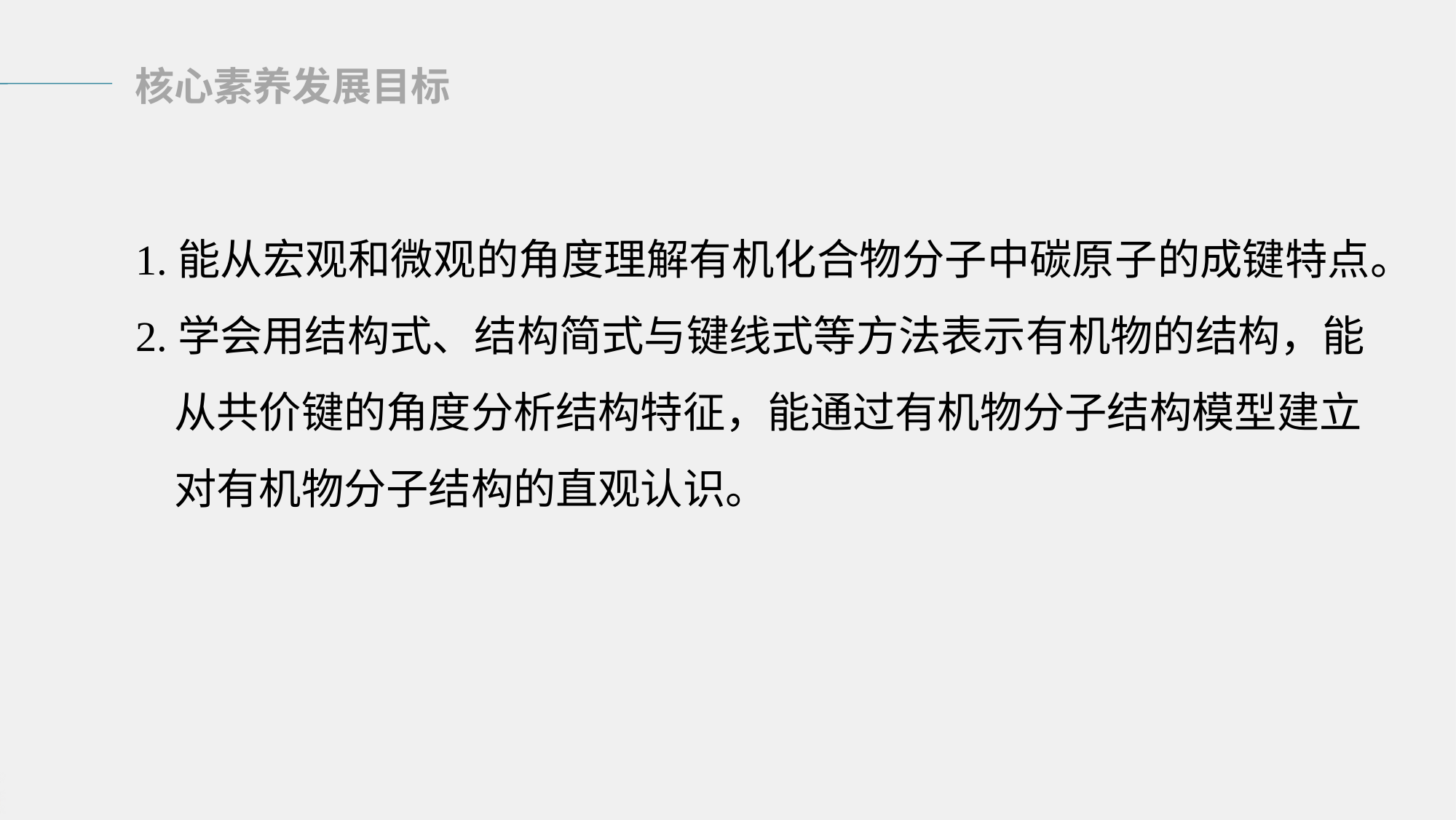

核心素养发展目标
1.能从宏观和微观的角度理解有机化合物分子中碳原子的成键特点。
2.学会用结构式、结构简式与键线式等方法表示有机物的结构，能
   从共价键的角度分析结构特征，能通过有机物分子结构模型建立
   对有机物分子结构的直观认识。